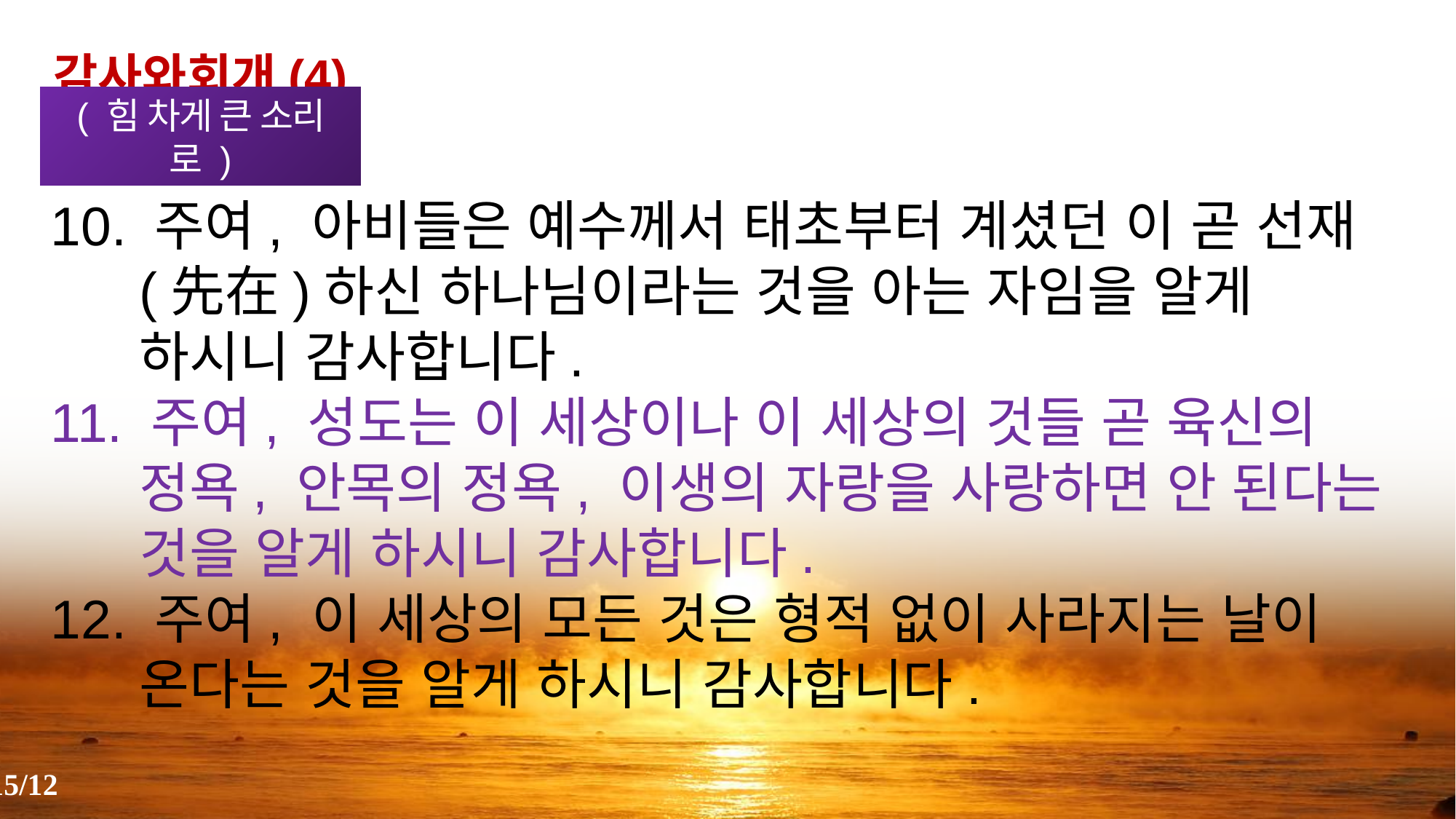

감사와회개(4)

( 힘 차게 큰 소리로 )
10. 주여, 아비들은 예수께서 태초부터 계셨던 이 곧 선재(先在)하신 하나님이라는 것을 아는 자임을 알게 하시니 감사합니다.
11. 주여, 성도는 이 세상이나 이 세상의 것들 곧 육신의 정욕, 안목의 정욕, 이생의 자랑을 사랑하면 안 된다는 것을 알게 하시니 감사합니다.
12. 주여, 이 세상의 모든 것은 형적 없이 사라지는 날이 온다는 것을 알게 하시니 감사합니다.